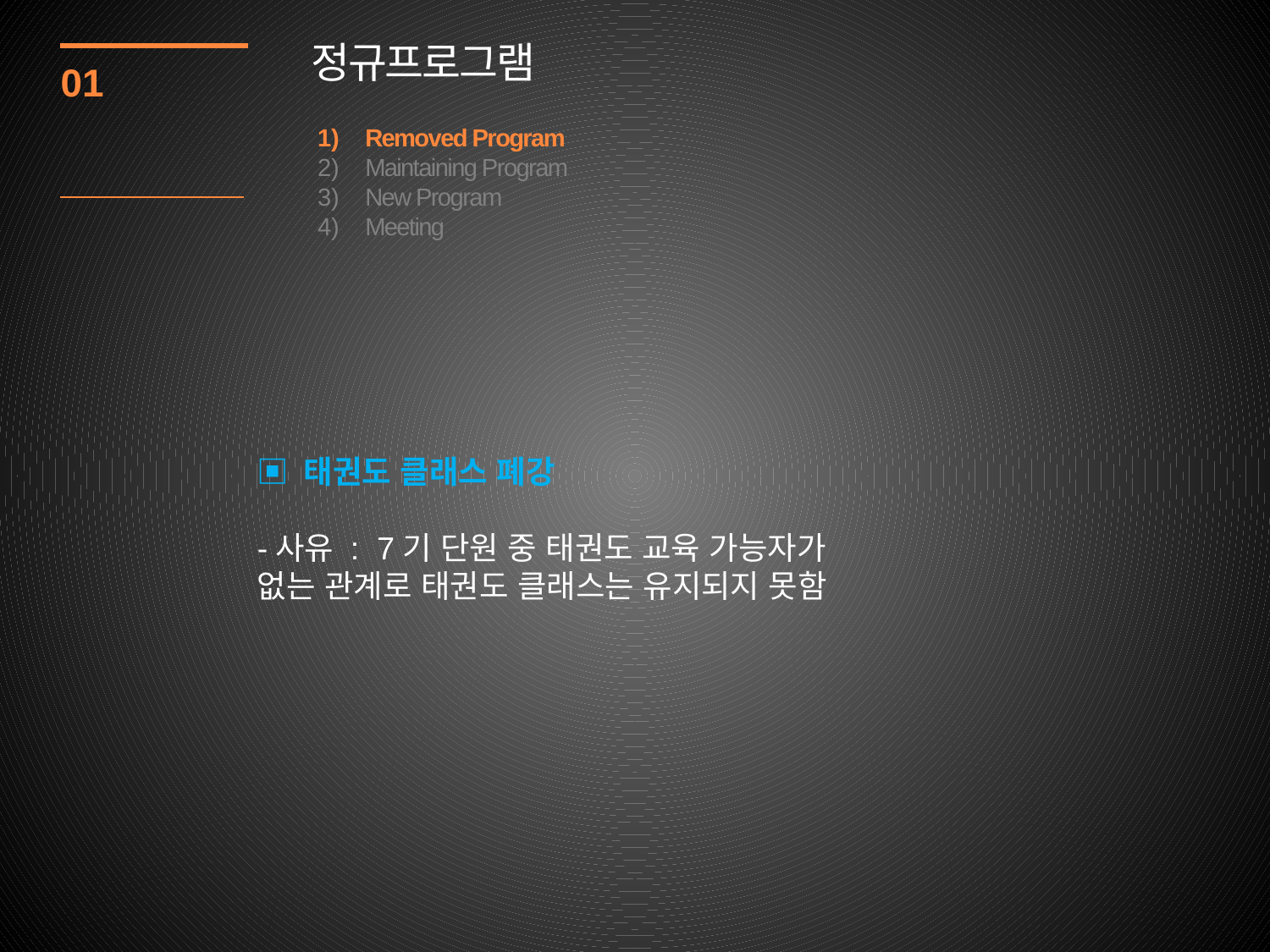

정규프로그램
01
Removed Program
Maintaining Program
New Program
Meeting
▣ 태권도 클래스 폐강

-사유 :  7기 단원 중 태권도 교육 가능자가
없는 관계로 태권도 클래스는 유지되지 못함